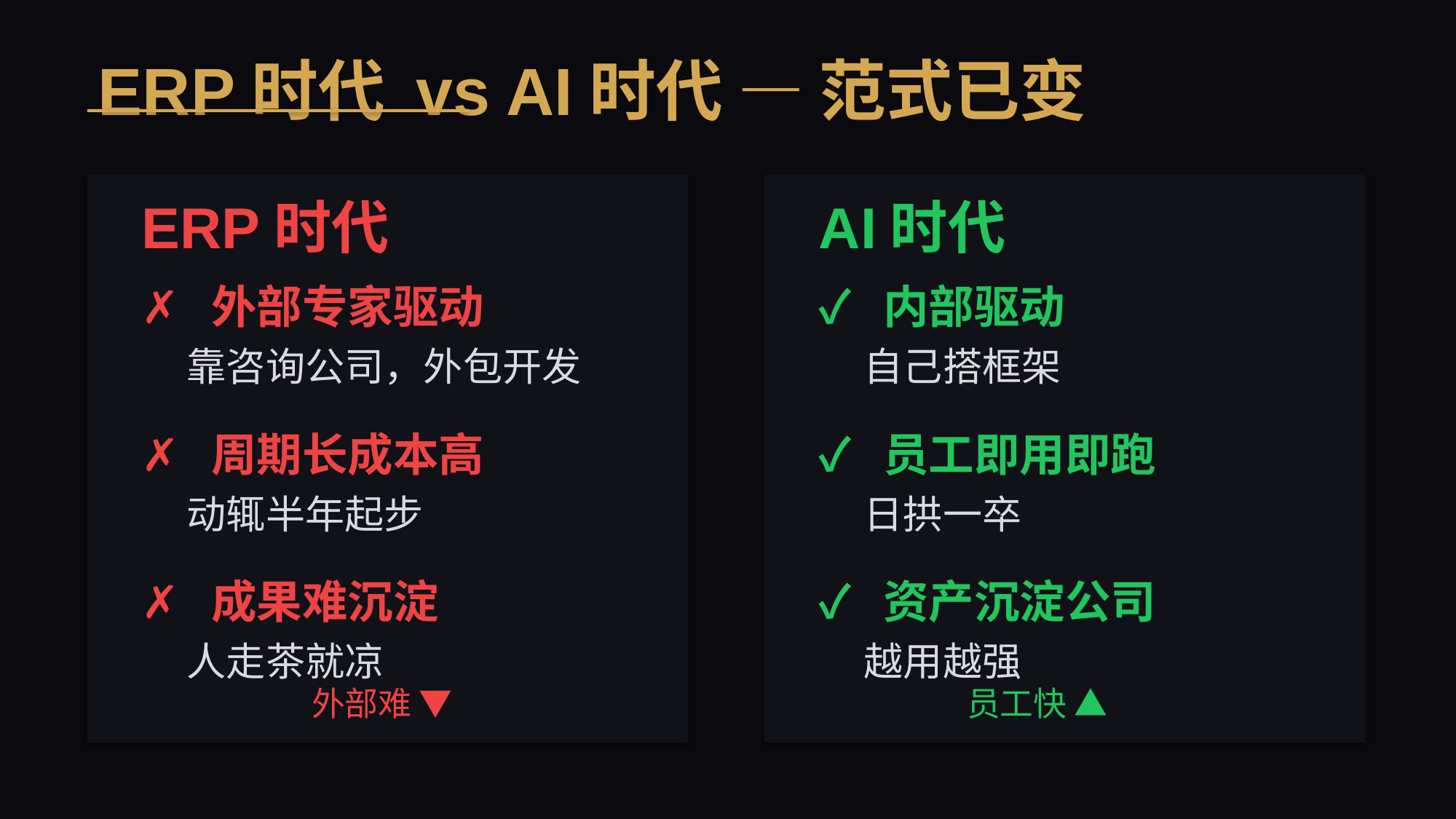

ERP时代 vs AI时代 — 范式已变

ERP时代
AI时代
✗  外部专家驱动
    靠咨询公司，外包开发

✗  周期长成本高
    动辄半年起步

✗  成果难沉淀
    人走茶就凉
✓  内部驱动
    自己搭框架

✓  员工即用即跑
    日拱一卒

✓  资产沉淀公司
    越用越强
外部难 ▼
员工快 ▲